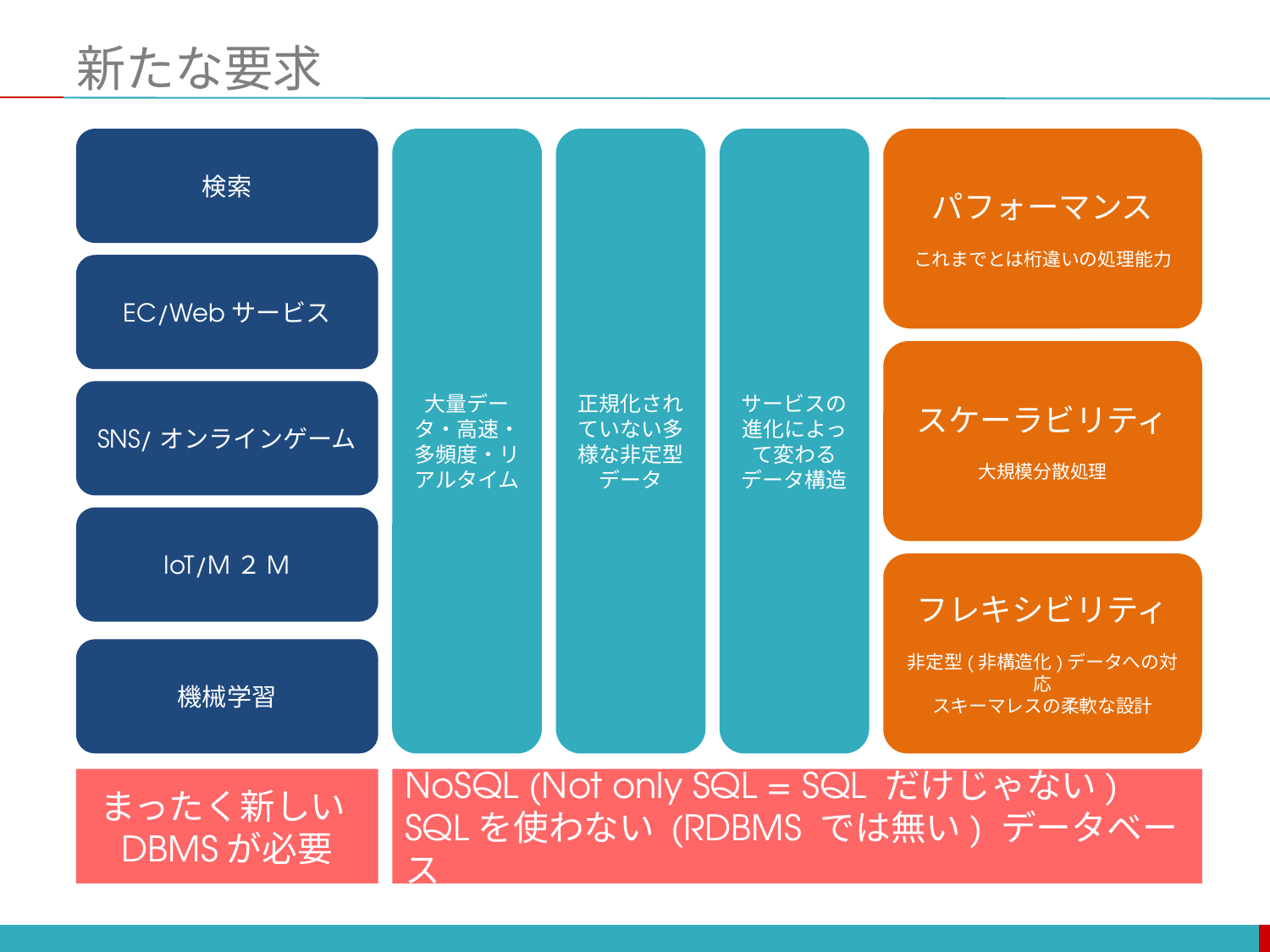

# 新たな要求
検索
大量データ・高速・多頻度・リアルタイム
正規化されていない多様な非定型データ
サービスの進化によって変わるデータ構造
パフォーマンス

これまでとは桁違いの処理能力
EC/Webサービス
スケーラビリティ

大規模分散処理
SNS/オンラインゲーム
IoT/M２M
フレキシビリティ

非定型(非構造化)データへの対応
スキーマレスの柔軟な設計
機械学習
まったく新しいDBMSが必要
NoSQL (Not only SQL = SQL だけじゃない)
SQLを使わない (RDBMS では無い) データベース